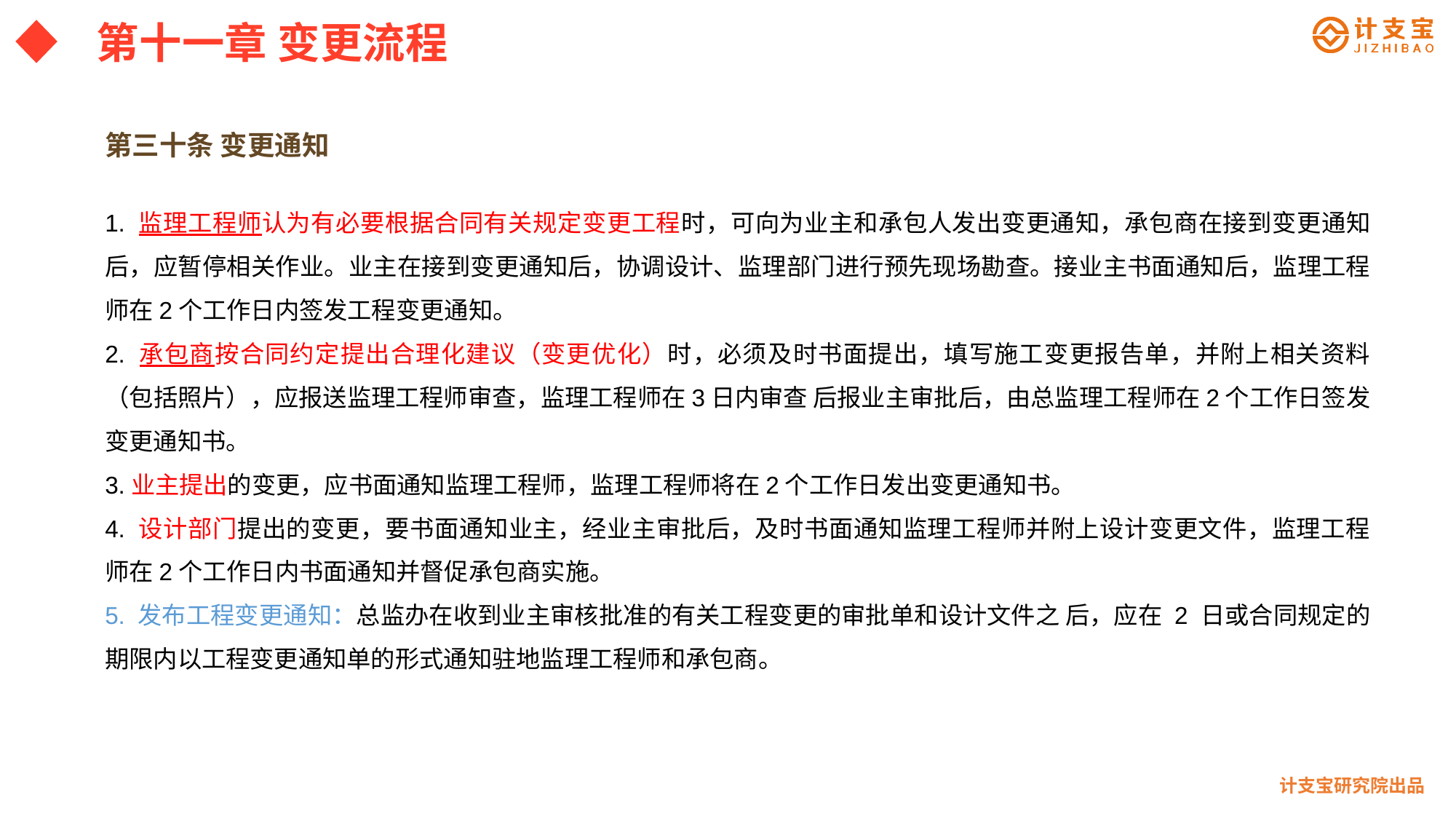

第十一章 变更流程

第三十条 变更通知
1. 监理工程师认为有必要根据合同有关规定变更工程时，可向为业主和承包人发出变更通知，承包商在接到变更通知后，应暂停相关作业。业主在接到变更通知后，协调设计、监理部门进行预先现场勘查。接业主书面通知后，监理工程师在2个工作日内签发工程变更通知。
2. 承包商按合同约定提出合理化建议（变更优化）时，必须及时书面提出，填写施工变更报告单，并附上相关资料（包括照片），应报送监理工程师审查，监理工程师在3日内审查 后报业主审批后，由总监理工程师在2个工作日签发变更通知书。
3.业主提出的变更，应书面通知监理工程师，监理工程师将在2个工作日发出变更通知书。
4. 设计部门提出的变更，要书面通知业主，经业主审批后，及时书面通知监理工程师并附上设计变更文件，监理工程师在2个工作日内书面通知并督促承包商实施。
5. 发布工程变更通知：总监办在收到业主审核批准的有关工程变更的审批单和设计文件之 后，应在 2 日或合同规定的期限内以工程变更通知单的形式通知驻地监理工程师和承包商。